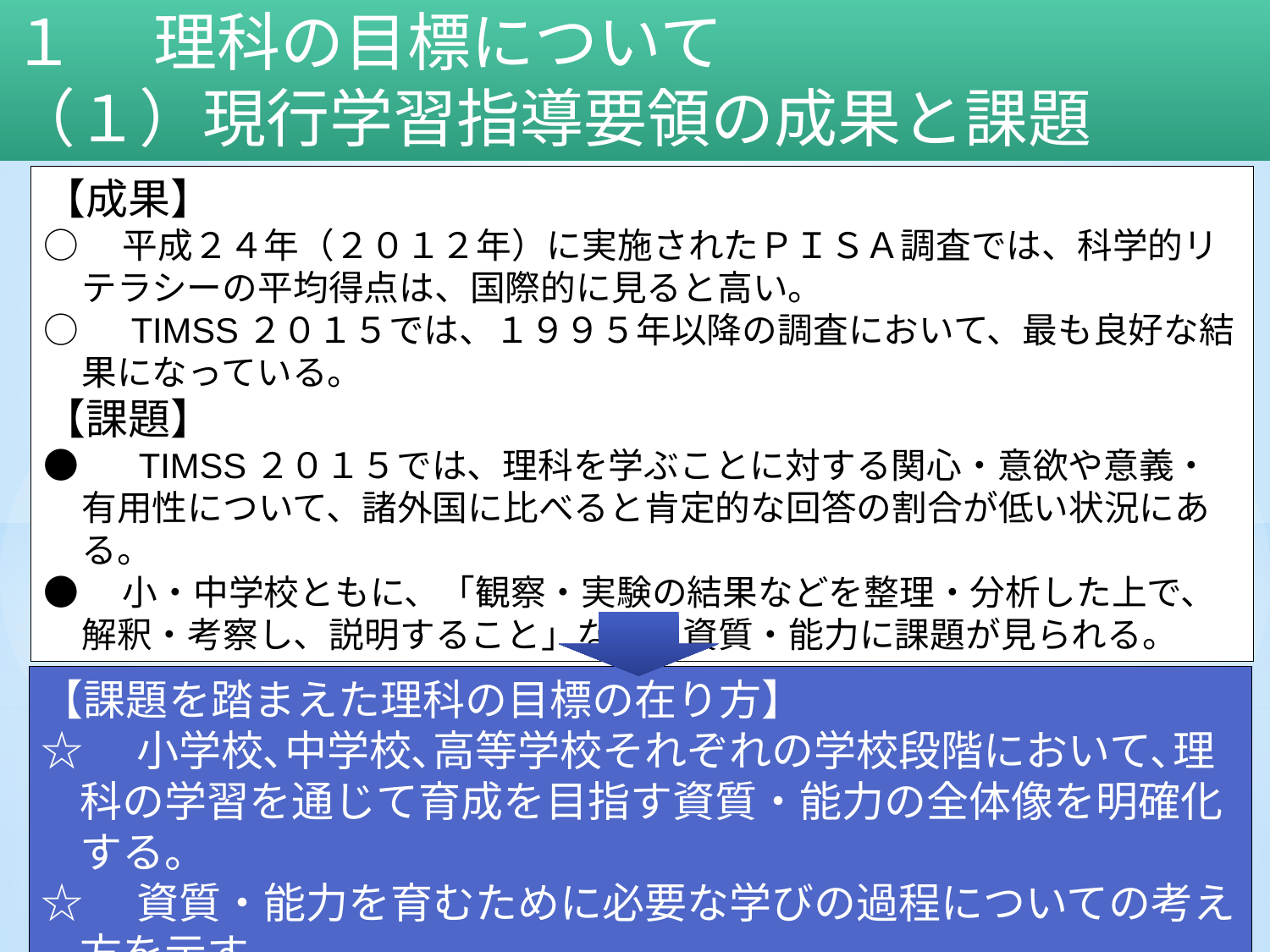

１　 理科の目標について
（１）現行学習指導要領の成果と課題
【成果】
○　平成２４年（２０１２年）に実施されたＰＩＳＡ調査では、科学的リテラシーの平均得点は、国際的に見ると高い。
○　TIMSS２０１５では、１９９５年以降の調査において、最も良好な結果になっている。
【課題】
●　 TIMSS２０１５では、理科を学ぶことに対する関心・意欲や意義・有用性について、諸外国に比べると肯定的な回答の割合が低い状況にある。
●　小・中学校ともに、「観察・実験の結果などを整理・分析した上で、解釈・考察し、説明すること」などの資質・能力に課題が見られる。

【課題を踏まえた理科の目標の在り方】
☆　小学校､中学校､高等学校それぞれの学校段階において､理科の学習を通じて育成を目指す資質・能力の全体像を明確化する。
☆　資質・能力を育むために必要な学びの過程についての考え方を示す。